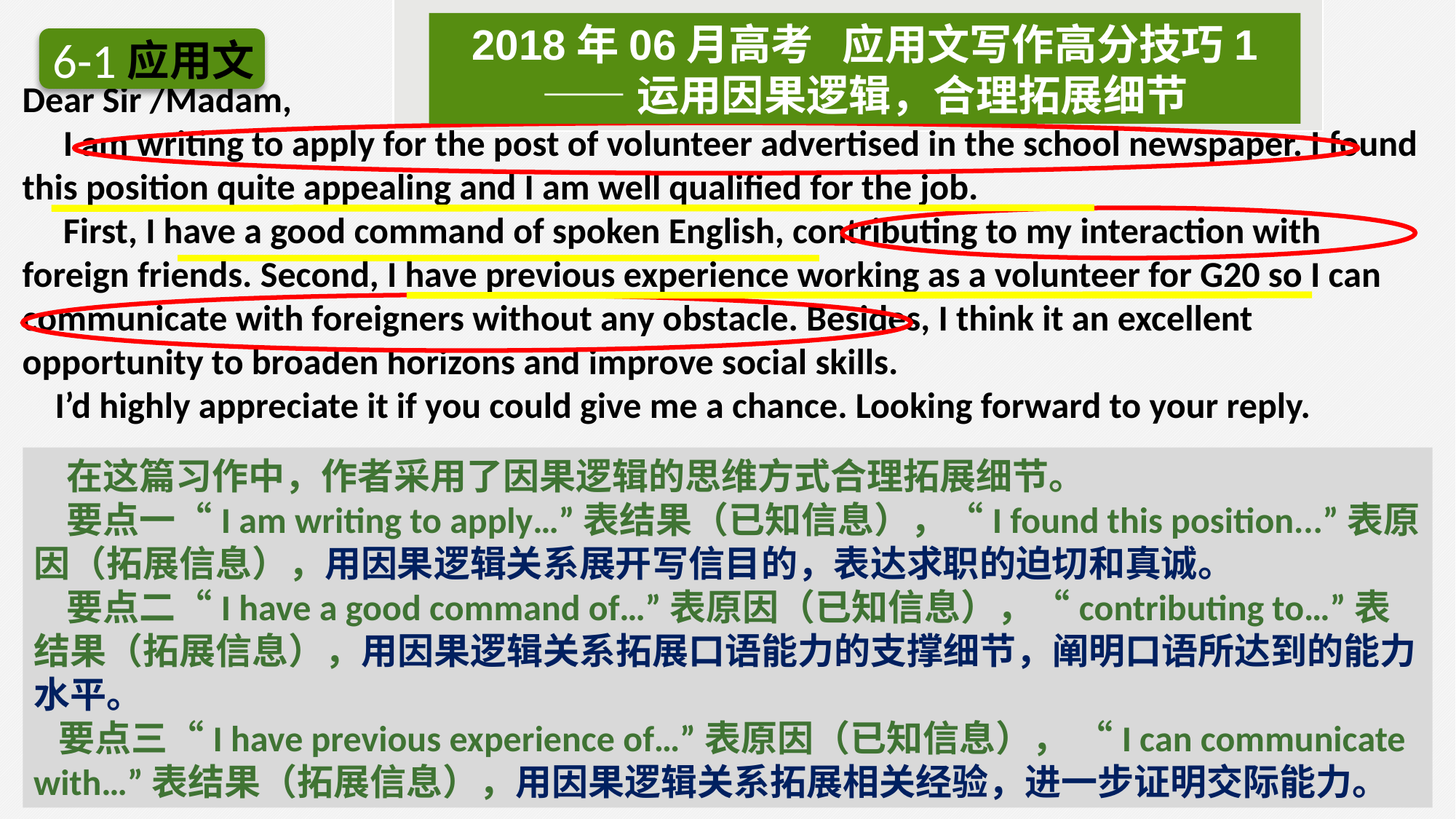

2018年06月高考   应用文写作高分技巧1
——运用因果逻辑，合理拓展细节
6-1
应用文
Dear Sir /Madam,
     I am writing to apply for the post of volunteer advertised in the school newspaper. I found this position quite appealing and I am well qualified for the job.
     First, I have a good command of spoken English, contributing to my interaction with foreign friends. Second, I have previous experience working as a volunteer for G20 so I can communicate with foreigners without any obstacle. Besides, I think it an excellent opportunity to broaden horizons and improve social skills.
    I’d highly appreciate it if you could give me a chance. Looking forward to your reply.

   在这篇习作中，作者采用了因果逻辑的思维方式合理拓展细节。
   要点一“I am writing to apply…”表结果（已知信息），“I found this position...”表原因（拓展信息），用因果逻辑关系展开写信目的，表达求职的迫切和真诚。
   要点二“I have a good command of…”表原因（已知信息），“contributing to…”表结果（拓展信息），用因果逻辑关系拓展口语能力的支撑细节，阐明口语所达到的能力水平。
  要点三“I have previous experience of…”表原因（已知信息）， “I can communicate with…”表结果（拓展信息），用因果逻辑关系拓展相关经验，进一步证明交际能力。